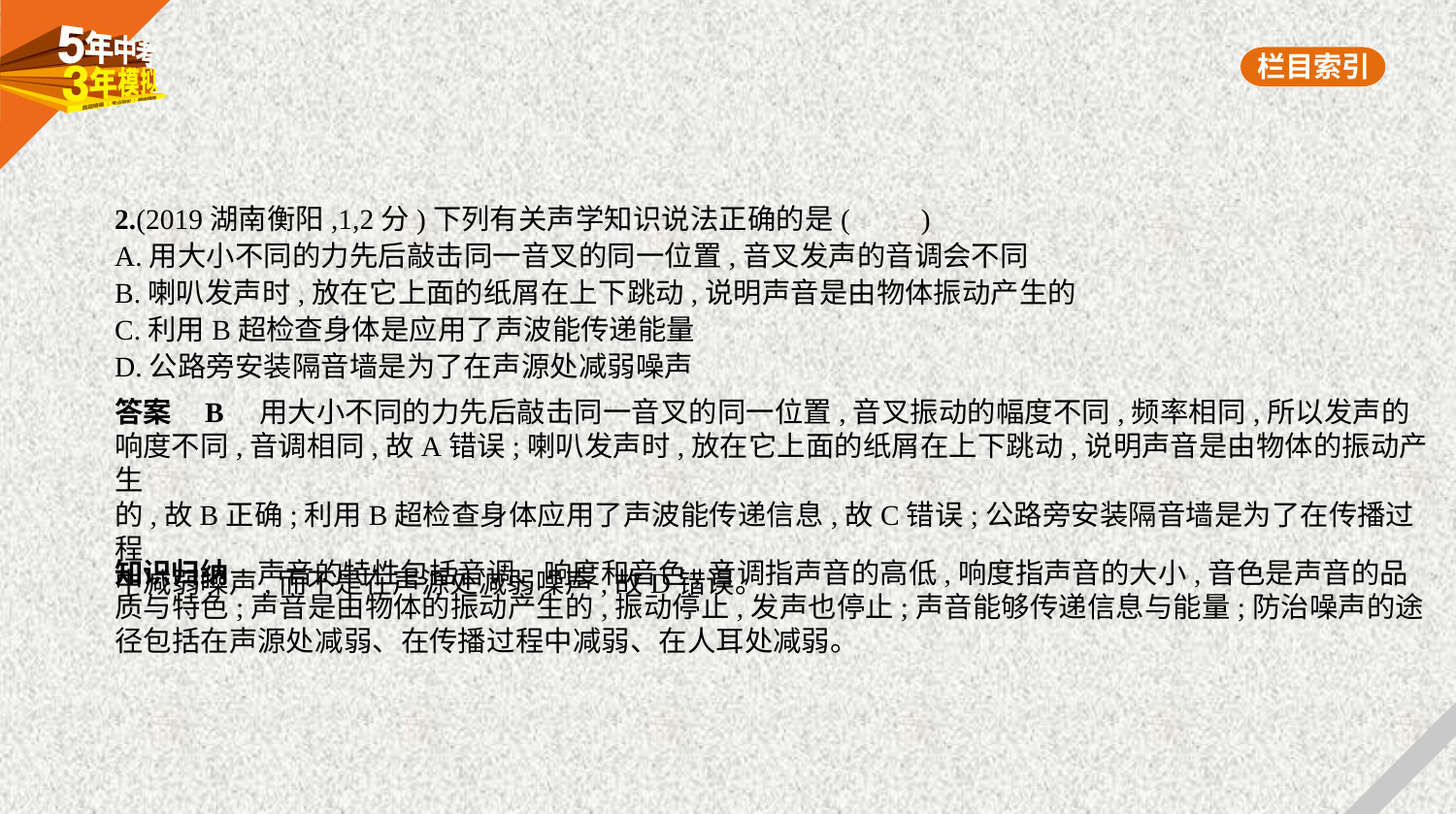

2.(2019湖南衡阳,1,2分)下列有关声学知识说法正确的是(　　)
A.用大小不同的力先后敲击同一音叉的同一位置,音叉发声的音调会不同
B.喇叭发声时,放在它上面的纸屑在上下跳动,说明声音是由物体振动产生的
C.利用B超检查身体是应用了声波能传递能量
D.公路旁安装隔音墙是为了在声源处减弱噪声
答案    B　用大小不同的力先后敲击同一音叉的同一位置,音叉振动的幅度不同,频率相同,所以发声的
响度不同,音调相同,故A错误;喇叭发声时,放在它上面的纸屑在上下跳动,说明声音是由物体的振动产生
的,故B正确;利用B超检查身体应用了声波能传递信息,故C错误;公路旁安装隔音墙是为了在传播过程
中减弱噪声,而不是在声源处减弱噪声,故D错误。
知识归纳　声音的特性包括音调、响度和音色,音调指声音的高低,响度指声音的大小,音色是声音的品
质与特色;声音是由物体的振动产生的,振动停止,发声也停止;声音能够传递信息与能量;防治噪声的途
径包括在声源处减弱、在传播过程中减弱、在人耳处减弱。